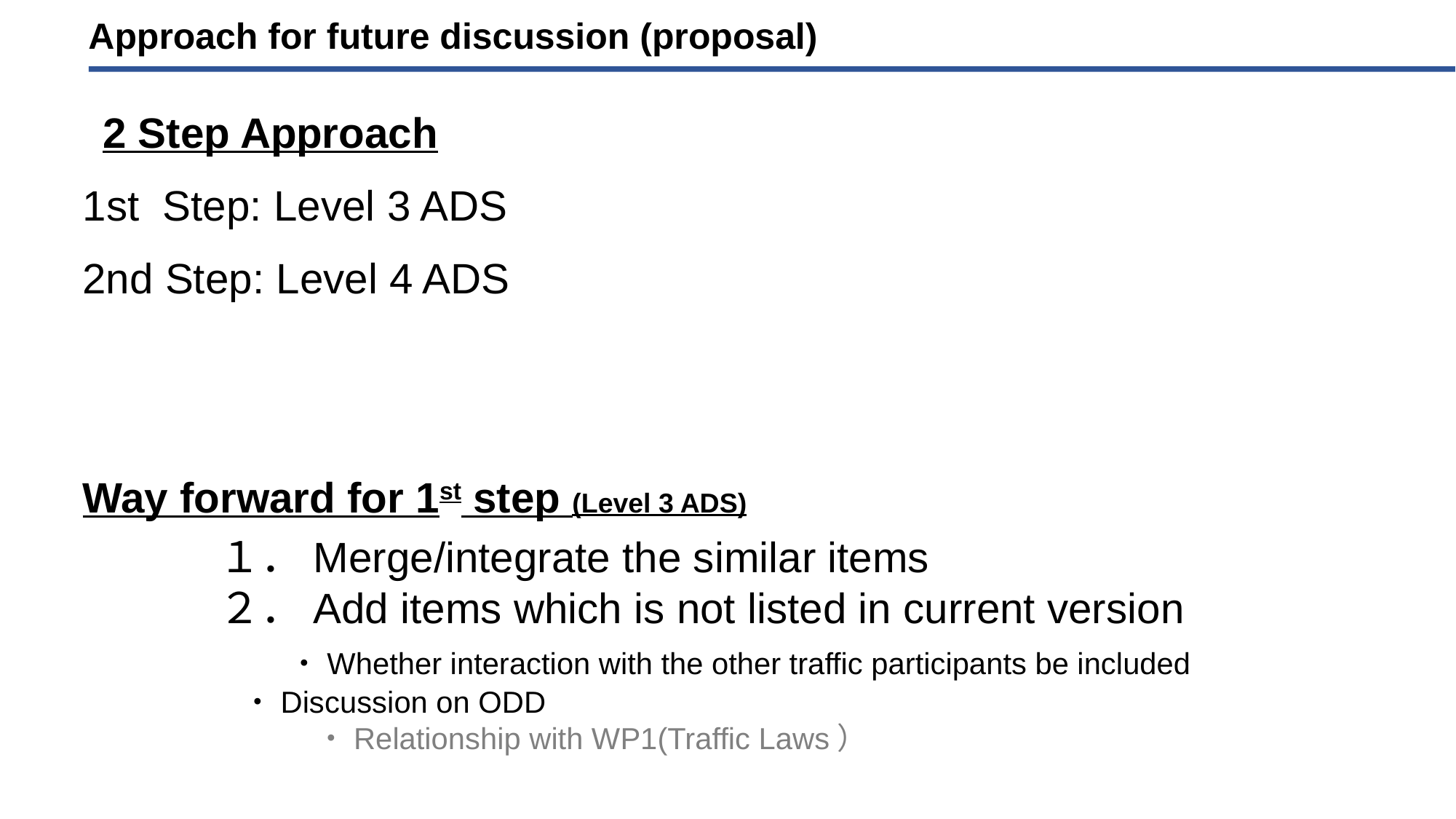

Approach for future discussion (proposal)

2 Step Approach
1st  Step: Level 3 ADS
2nd Step: Level 4 ADS
Way forward for 1st step (Level 3 ADS)
　　１．Merge/integrate the similar items
　　２．Add items which is not listed in current version
　　　   ・Whether interaction with the other traffic participants be included
	・Discussion on ODD
　　　　　　・Relationship with WP1(Traffic Laws）
Large classification (1st Step) for discussing System Safety